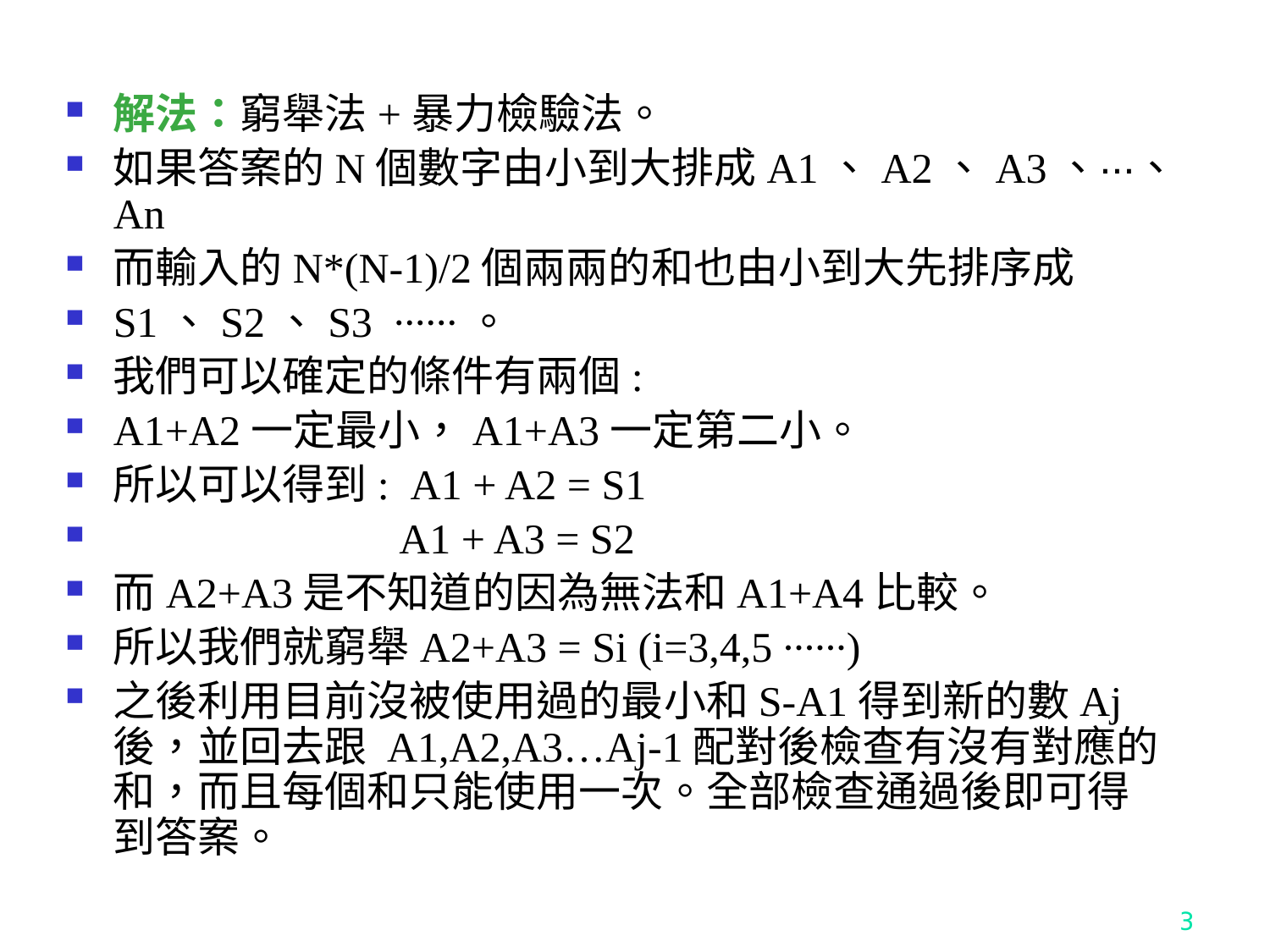

解法：窮舉法+暴力檢驗法。
如果答案的N個數字由小到大排成A1、A2、A3、∙∙∙、An
而輸入的N*(N-1)/2個兩兩的和也由小到大先排序成
S1、S2、S3  ∙∙∙∙∙∙。
我們可以確定的條件有兩個:
A1+A2一定最小，A1+A3一定第二小。
所以可以得到:  A1 + A2 = S1
                           A1 + A3 = S2
而A2+A3是不知道的因為無法和A1+A4比較。
所以我們就窮舉A2+A3 = Si (i=3,4,5 ∙∙∙∙∙∙)
之後利用目前沒被使用過的最小和S-A1得到新的數Aj後，並回去跟 A1,A2,A3…Aj-1配對後檢查有沒有對應的和，而且每個和只能使用一次。全部檢查通過後即可得到答案。
3